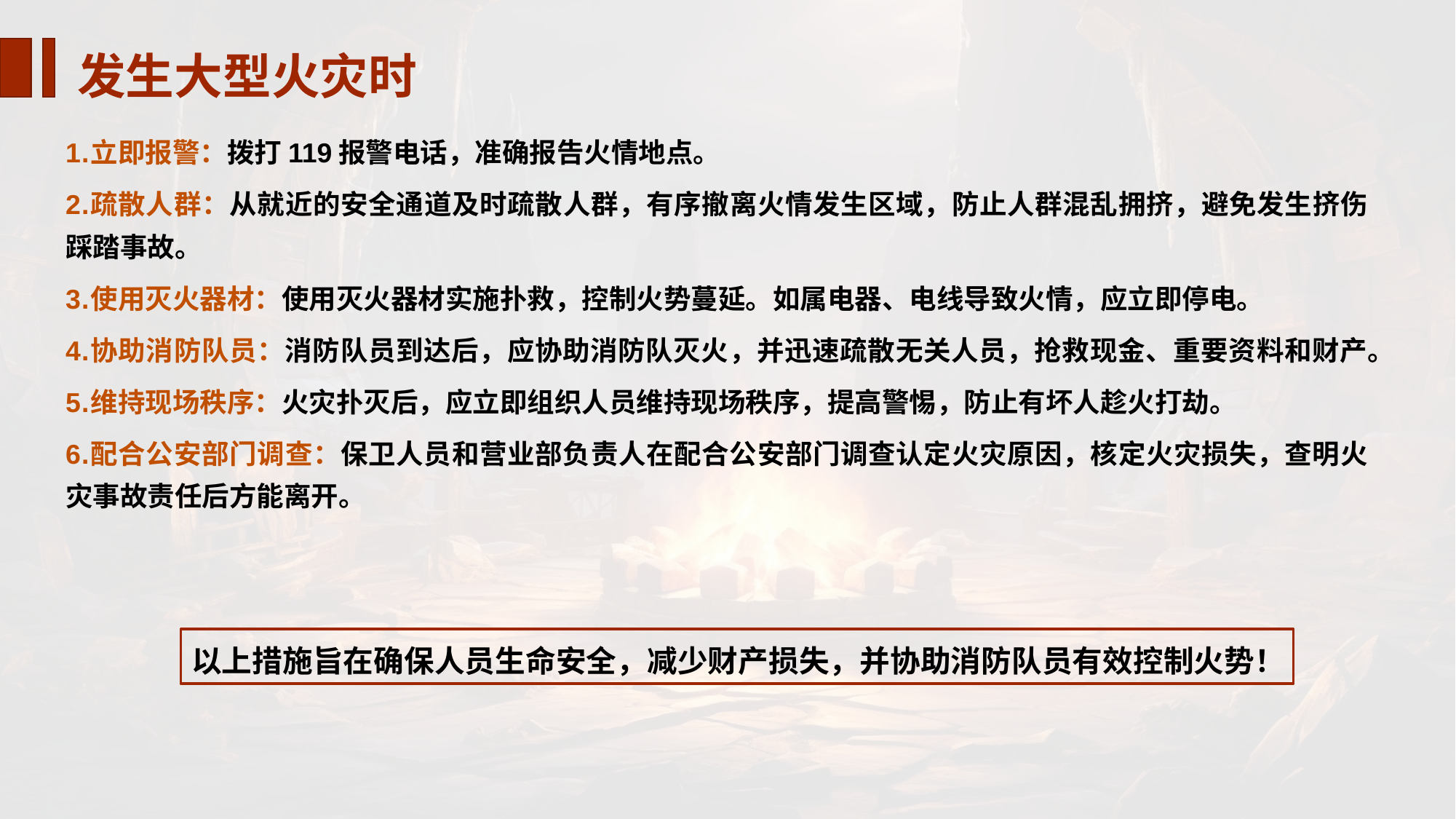

发生大型火灾时

立即报警：拨打119报警电话，准确报告火情地点。
疏散人群：从就近的安全通道及时疏散人群，有序撤离火情发生区域，防止人群混乱拥挤，避免发生挤伤踩踏事故。
使用灭火器材：使用灭火器材实施扑救，控制火势蔓延。如属电器、电线导致火情，应立即停电。
协助消防队员：消防队员到达后，应协助消防队灭火，并迅速疏散无关人员，抢救现金、重要资料和财产。
维持现场秩序：火灾扑灭后，应立即组织人员维持现场秩序，提高警惕，防止有坏人趁火打劫。
配合公安部门调查：保卫人员和营业部负责人在配合公安部门调查认定火灾原因，核定火灾损失，查明火灾事故责任后方能离开。
以上措施旨在确保人员生命安全，减少财产损失，并协助消防队员有效控制火势！
20